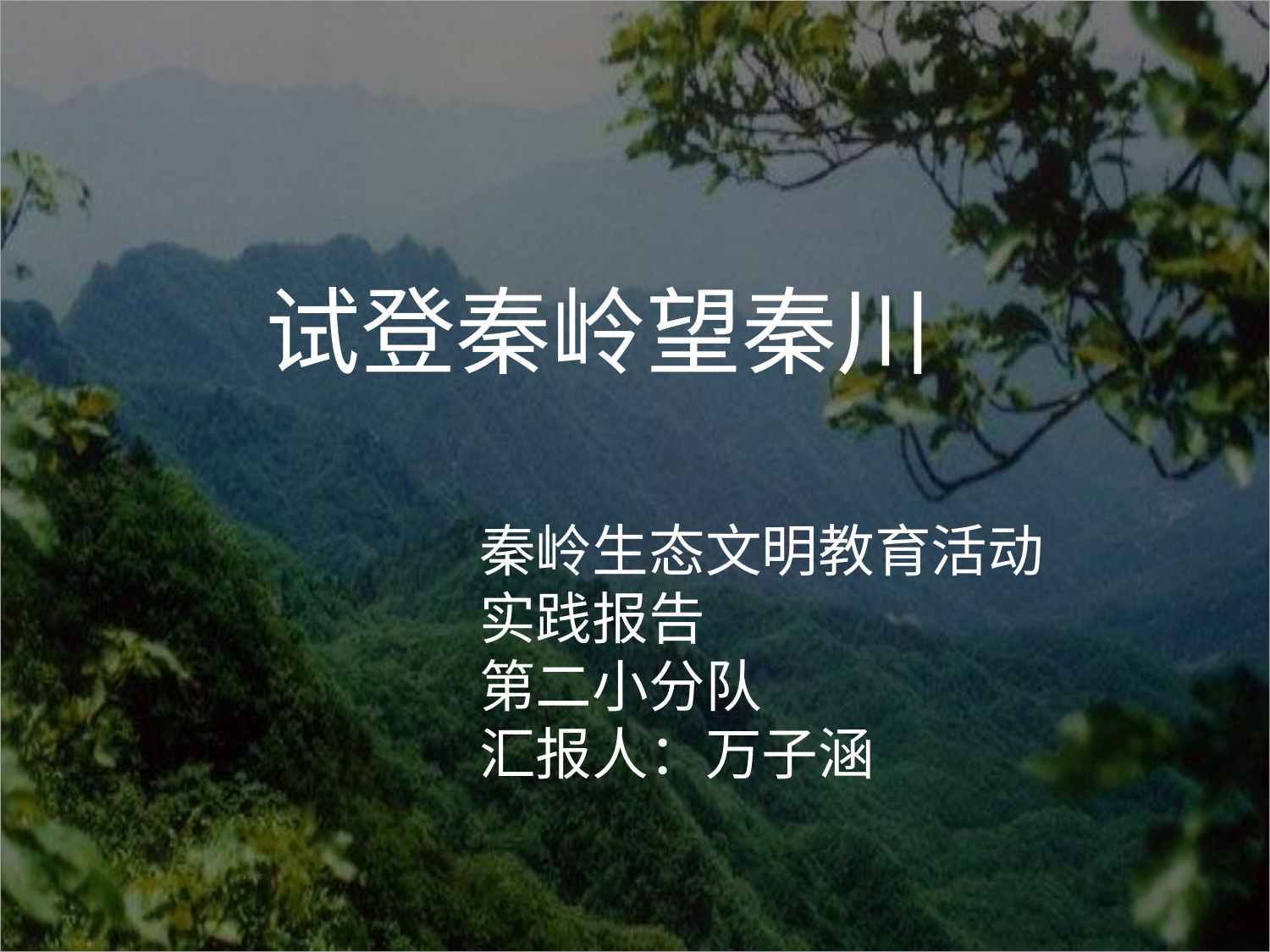

试登秦岭望秦川

秦岭生态文明教育活动
实践报告
第二小分队
汇报人：万子涵